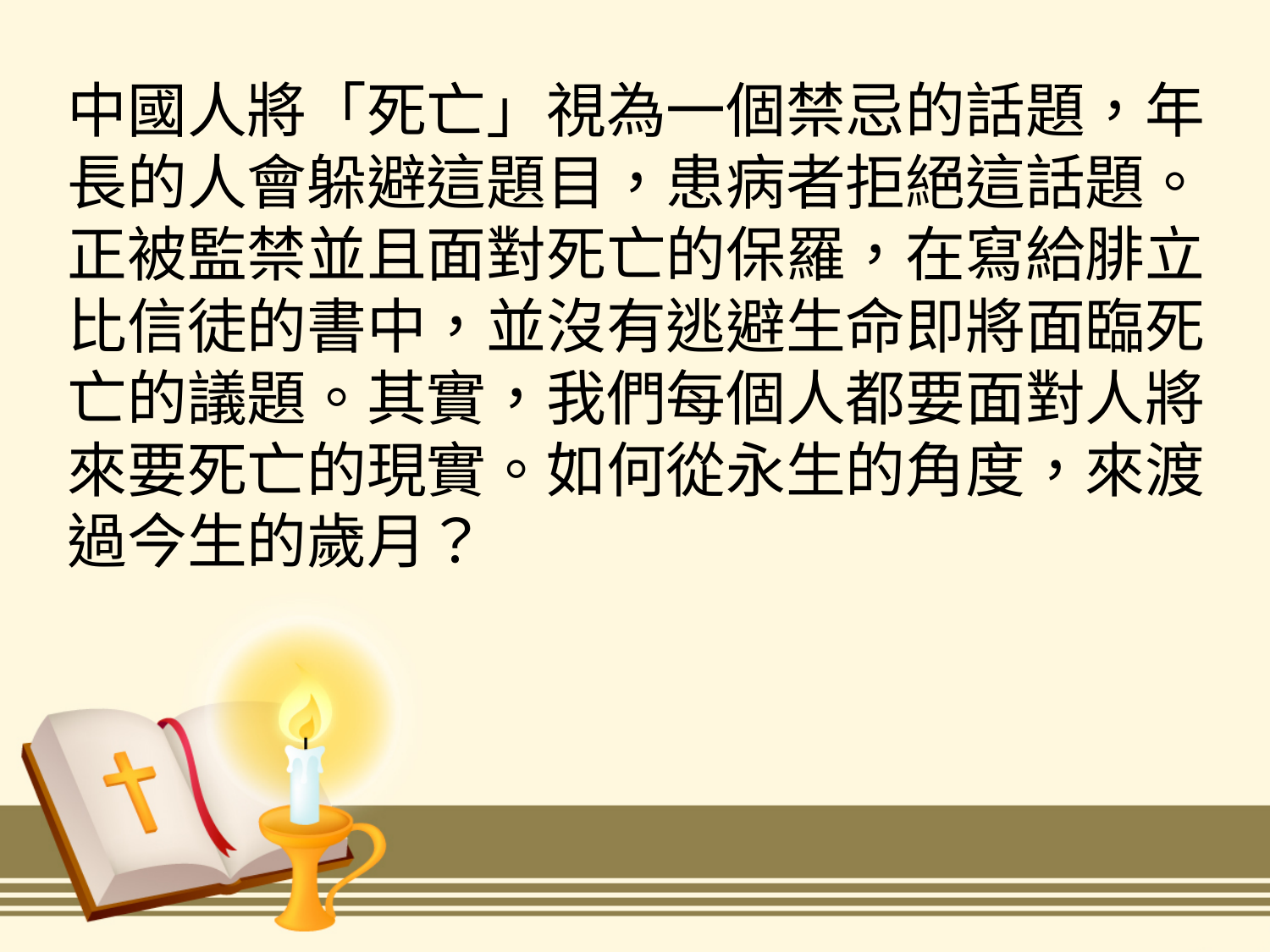

中國人將「死亡」視為一個禁忌的話題，年長的人會躲避這題目，患病者拒絕這話題。正被監禁並且面對死亡的保羅，在寫給腓立比信徒的書中，並沒有逃避生命即將面臨死亡的議題。其實，我們每個人都要面對人將來要死亡的現實。如何從永生的角度，來渡過今生的歲月？